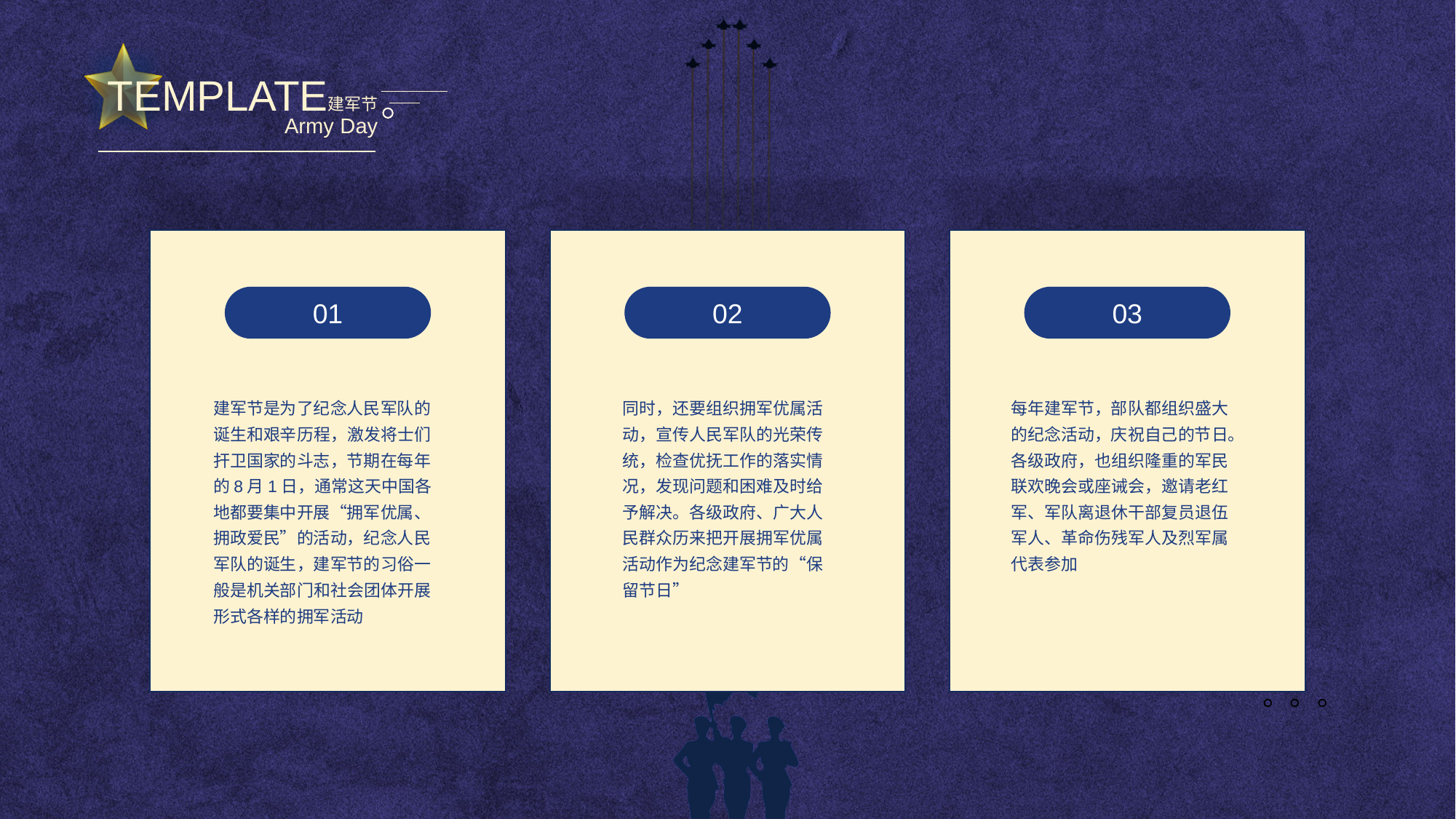

01
02
03
建军节是为了纪念人民军队的诞生和艰辛历程，激发将士们扞卫国家的斗志，节期在每年的8月1日，通常这天中国各地都要集中开展“拥军优属、拥政爱民”的活动，纪念人民军队的诞生，建军节的习俗一般是机关部门和社会团体开展形式各样的拥军活动
同时，还要组织拥军优属活动，宣传人民军队的光荣传统，检查优抚工作的落实情况，发现问题和困难及时给予解决。各级政府、广大人民群众历来把开展拥军优属活动作为纪念建军节的“保留节日”
每年建军节，部队都组织盛大的纪念活动，庆祝自己的节日。各级政府，也组织隆重的军民联欢晚会或座诫会，邀请老红军、军队离退休干部复员退伍军人、革命伤残军人及烈军属代表参加
。。。

直到解放战争的初期,基本都是这个路子.从上面几点可以看到,南昌起义之所以成为解放军的建军节
南昌起义

游击战之父应该就是红军之父朱德.而且在南昌起义失败后朱德带领的部队就是利用游击战术,不但保留了南昌起义的

绝不仅仅是南昌起义,而是由于起义成为中国革命的一个分水岭.同时也开启了一段新的传

之后解放战争中声名鹊起的两名战将,林彪和粟裕就在朱德领导的队伍中,不难看出这些将士的指挥艺术源自于朱德的游击战术

共产党部队的胜利得益于游击战术,不论是日后大规模的运动战也脱胎于此.至于谁发明了游击战术,很多人都认为是xxx主席发明的,但历史的证据很明显地表示
南昌起义的另一个重要意义就是武装割据,建立自己的根据地,扩大自身的武装.南昌起义后建立的各个根据地